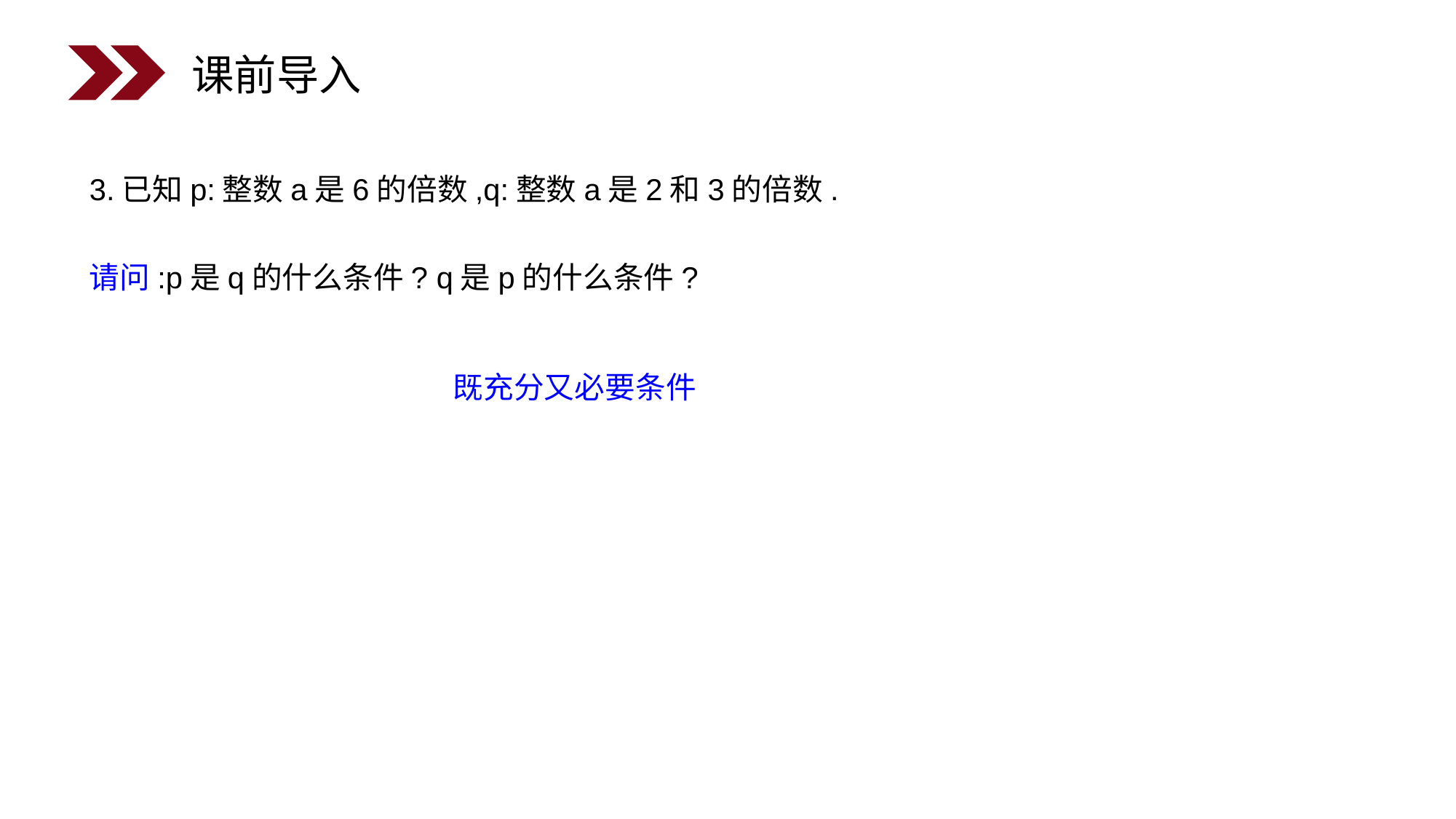

课前导入
3.已知p:整数a是6的倍数,q:整数a是2和3的倍数.
请问:p是q的什么条件? q是p的什么条件?
既充分又必要条件